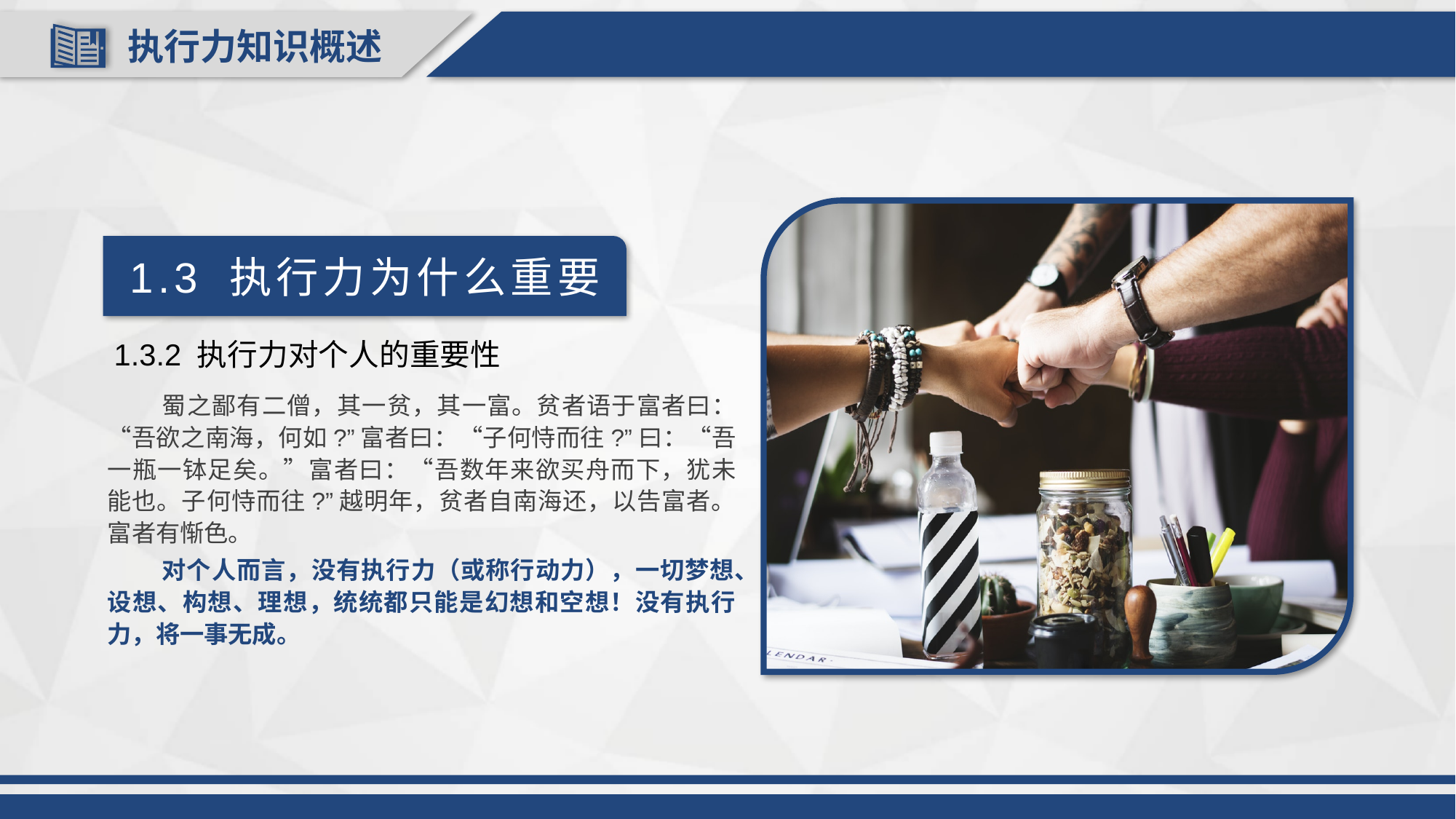

执行力知识概述

 1.3 执行力为什么重要
1.3.2 执行力对个人的重要性
蜀之鄙有二僧，其一贫，其一富。贫者语于富者曰：“吾欲之南海，何如?”富者曰：“子何恃而往?”曰：“吾一瓶一钵足矣。”富者曰：“吾数年来欲买舟而下，犹未能也。子何恃而往?”越明年，贫者自南海还，以告富者。富者有惭色。
对个人而言，没有执行力（或称行动力），一切梦想、设想、构想、理想，统统都只能是幻想和空想！没有执行力，将一事无成。